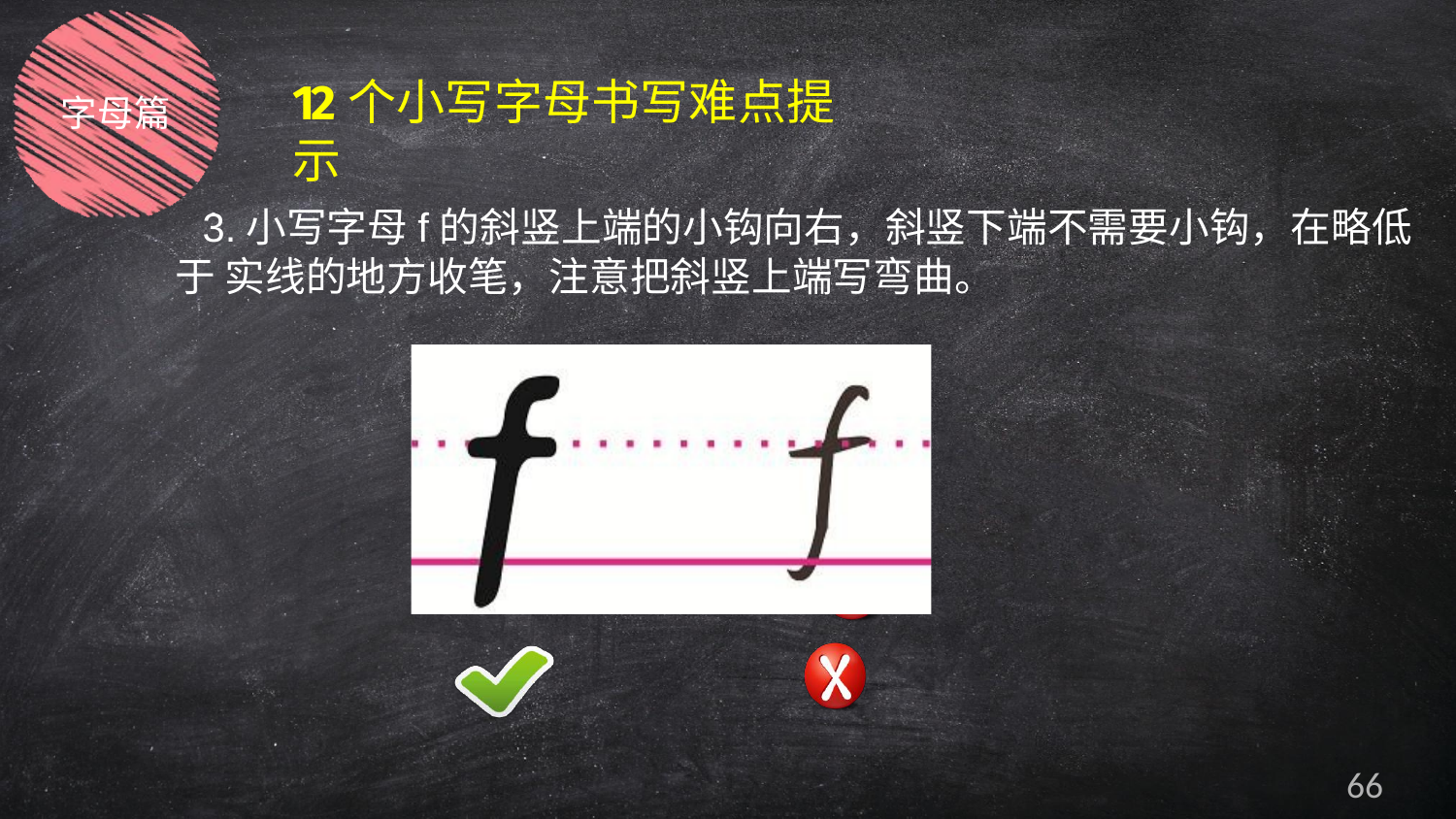

12个小写字母书写难点提示
字母篇
3.小写字母f的斜竖上端的小钩向右，斜竖下端不需要小钩，在略低于 实线的地方收笔，注意把斜竖上端写弯曲。

66